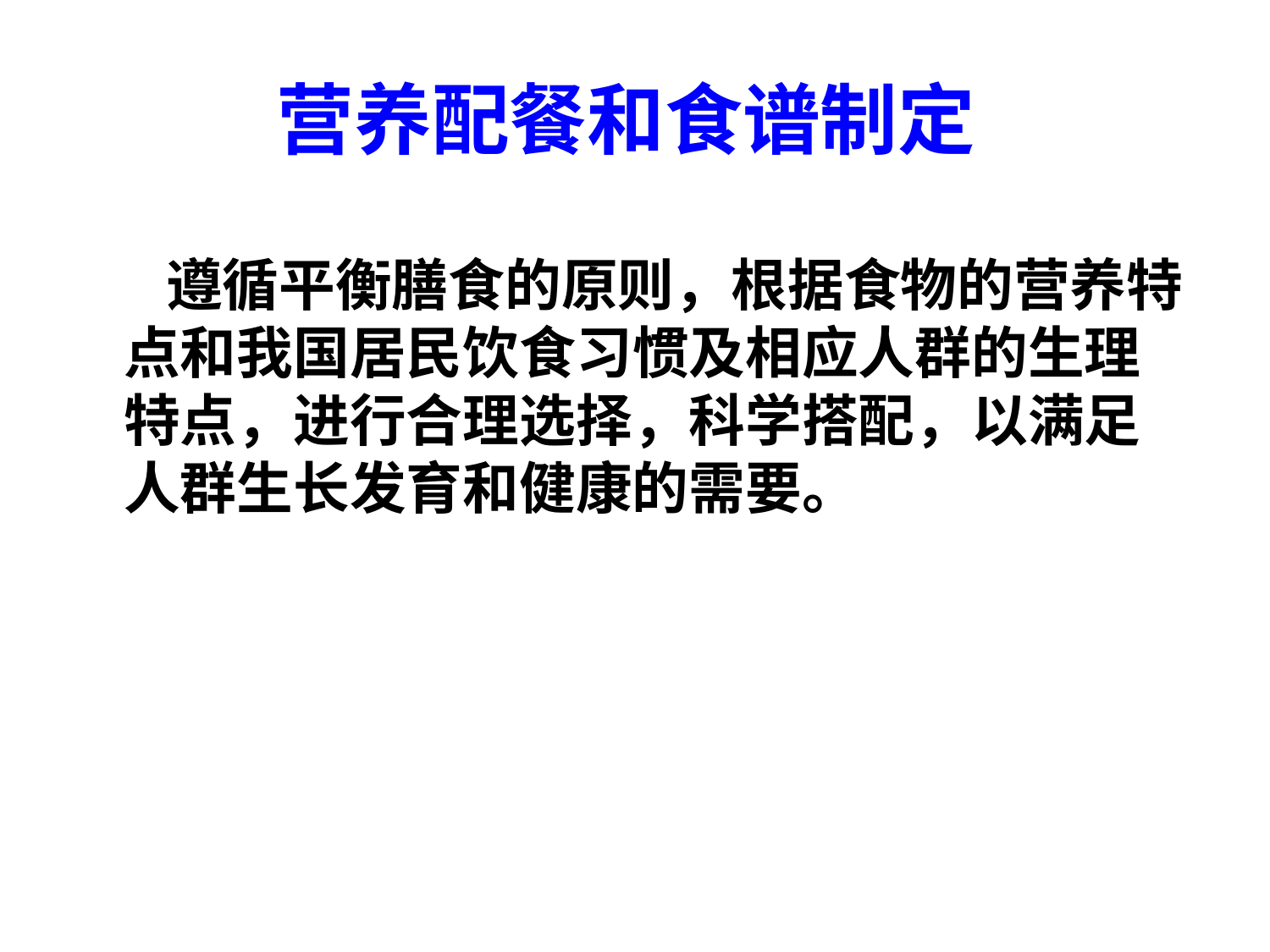

# 营养配餐和食谱制定
      遵循平衡膳食的原则，根据食物的营养特点和我国居民饮食习惯及相应人群的生理特点，进行合理选择，科学搭配，以满足人群生长发育和健康的需要。